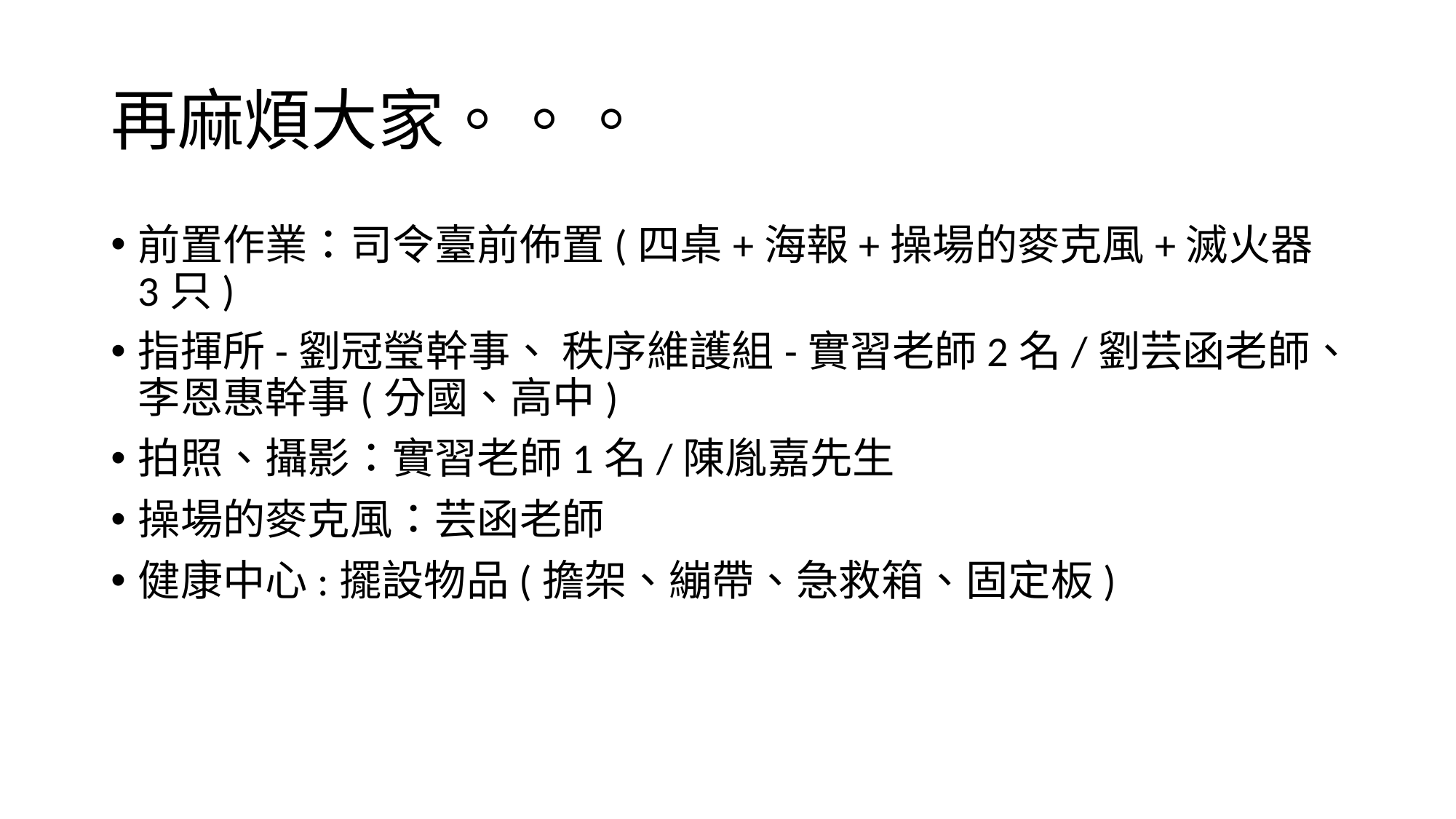

# 再麻煩大家。。。
前置作業：司令臺前佈置(四桌+海報+操場的麥克風+滅火器3只)
指揮所-劉冠瑩幹事、 秩序維護組-實習老師2名/劉芸函老師、李恩惠幹事(分國、高中)
拍照、攝影：實習老師1名/陳胤嘉先生
操場的麥克風：芸函老師
健康中心:擺設物品(擔架、繃帶、急救箱、固定板)